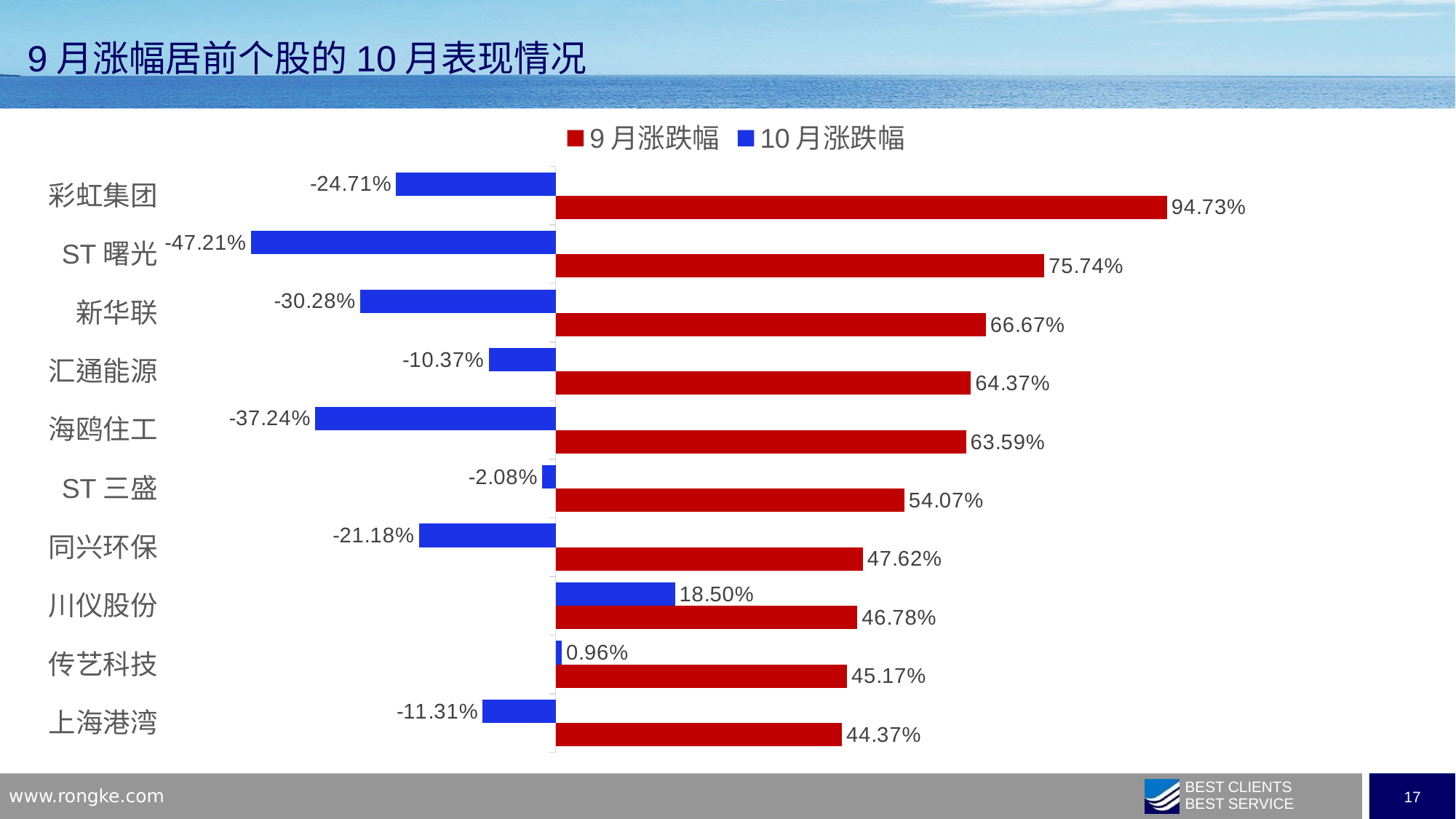

9月涨幅居前个股的10月表现情况

### Chart

| Category | 10月涨跌幅 | 9月涨跌幅 |
|---|---|---|
| 彩虹集团 | -0.24708200000000002 | 0.947339 |
| ST曙光 | -0.472076 | 0.757407 |
| 新华联 | -0.302778 | 0.666667 |
| 汇通能源 | -0.103659 | 0.643653 |
| 海鸥住工 | -0.372404 | 0.635922 |
| ST三盛 | -0.020755 | 0.540698 |
| 同兴环保 | -0.21178799999999998 | 0.47621800000000003 |
| 川仪股份 | 0.185002 | 0.46780900000000003 |
| 传艺科技 | 0.00962 | 0.451672 |
| 上海港湾 | -0.11306100000000001 | 0.443724 |